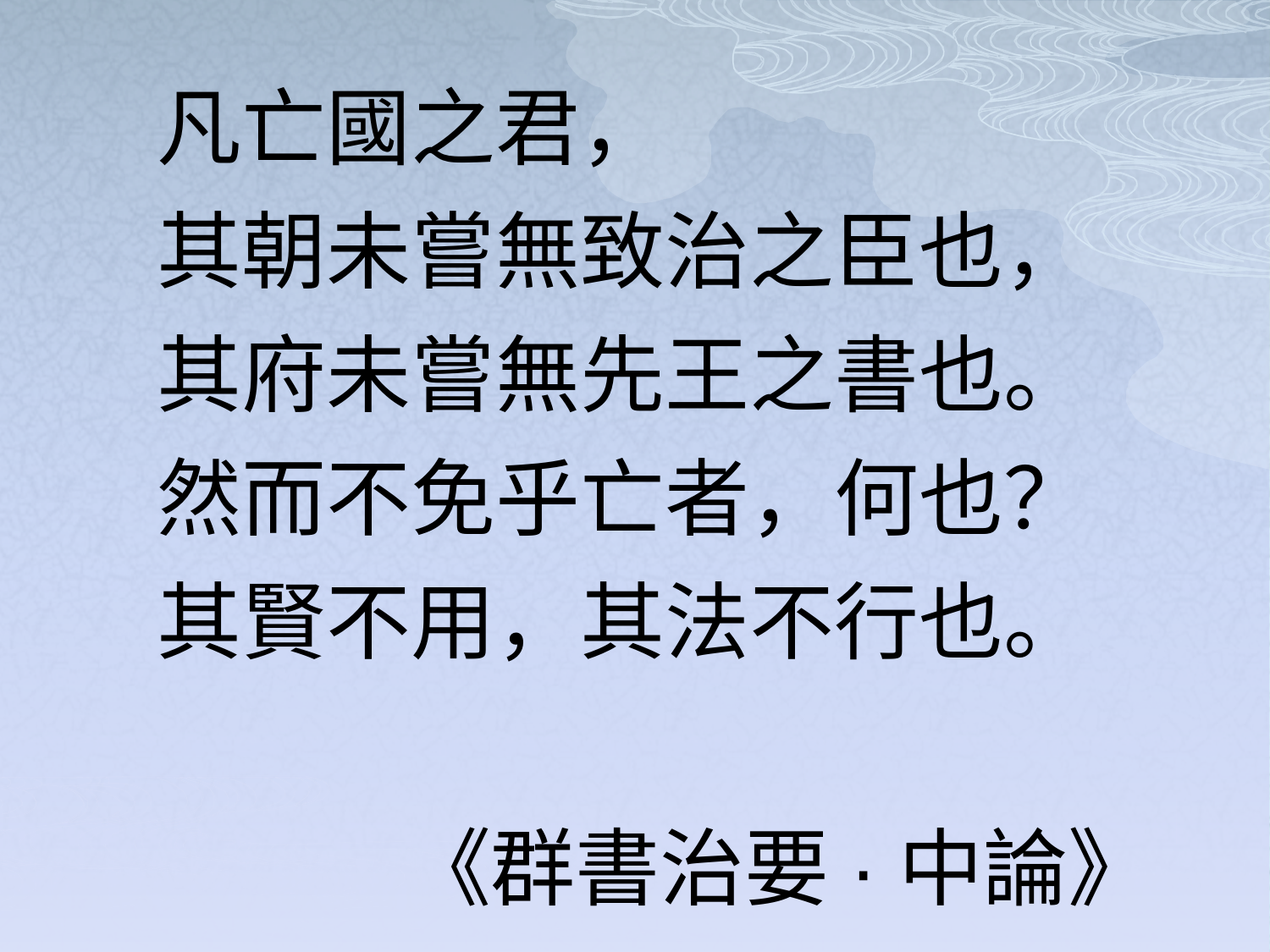

凡亡國之君，
其朝未嘗無致治之臣也，其府未嘗無先王之書也。
然而不免乎亡者，何也？其賢不用，其法不行也。

《群書治要·中論》